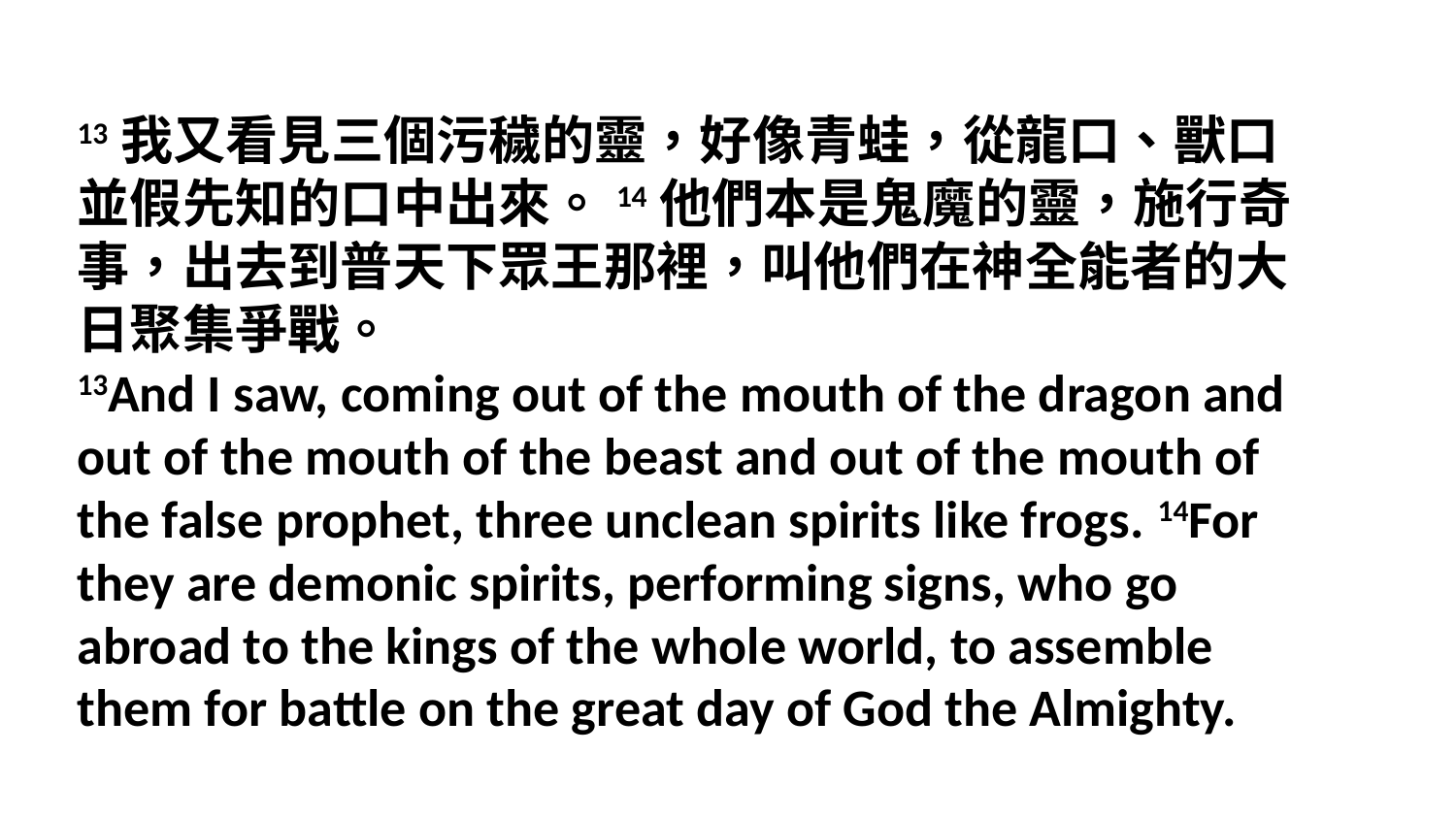

13我又看見三個污穢的靈，好像青蛙，從龍口、獸口並假先知的口中出來。14他們本是鬼魔的靈，施行奇事，出去到普天下眾王那裡，叫他們在神全能者的大日聚集爭戰。
13And I saw, coming out of the mouth of the dragon and out of the mouth of the beast and out of the mouth of the false prophet, three unclean spirits like frogs. 14For they are demonic spirits, performing signs, who go abroad to the kings of the whole world, to assemble them for battle on the great day of God the Almighty.